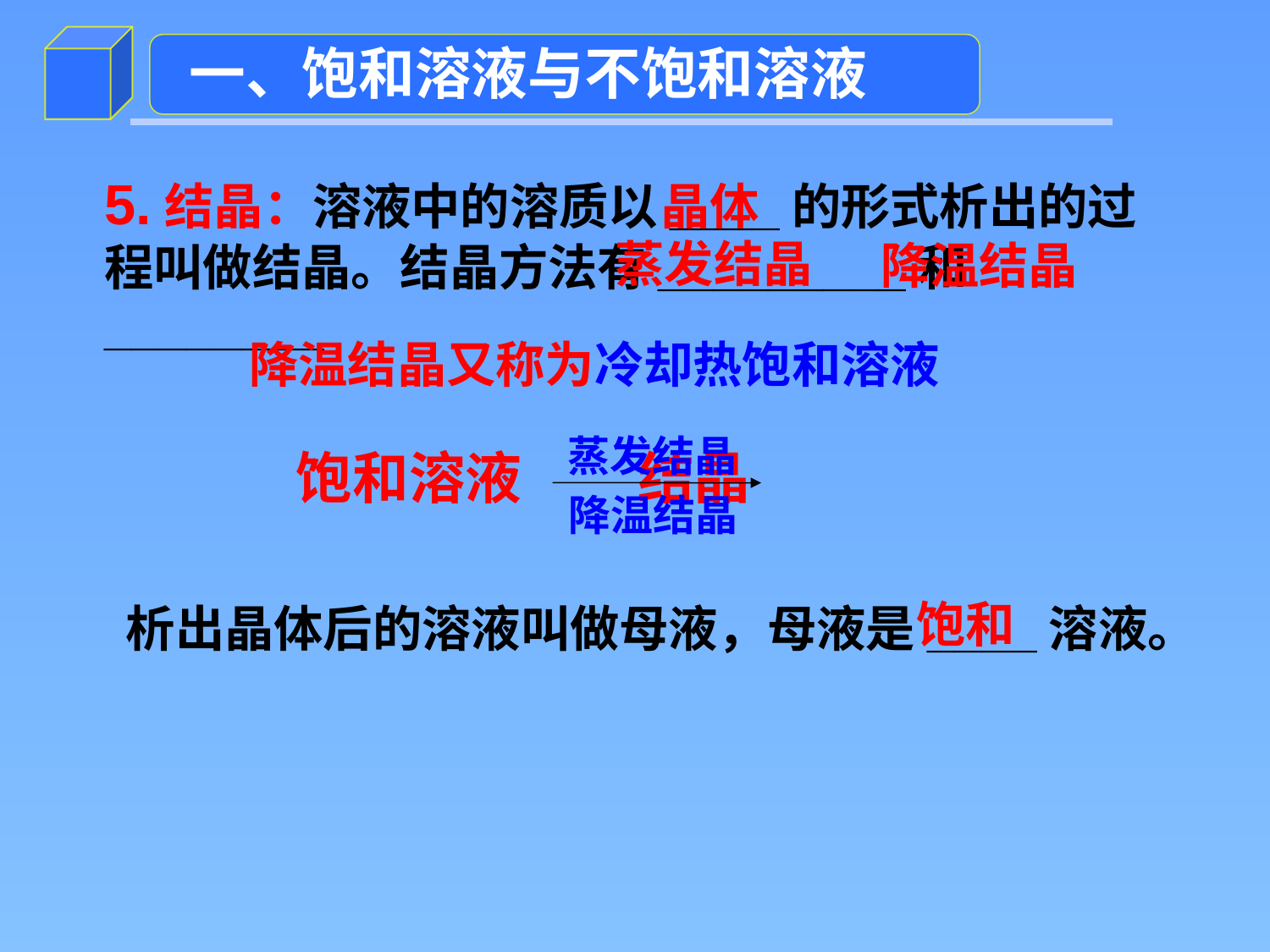

一、饱和溶液与不饱和溶液
5.结晶：溶液中的溶质以____的形式析出的过程叫做结晶。结晶方法有_________和________
晶体
蒸发结晶
降温结晶
降温结晶又称为冷却热饱和溶液
蒸发结晶
饱和溶液         结晶

降温结晶
饱和
析出晶体后的溶液叫做母液，母液是____溶液。